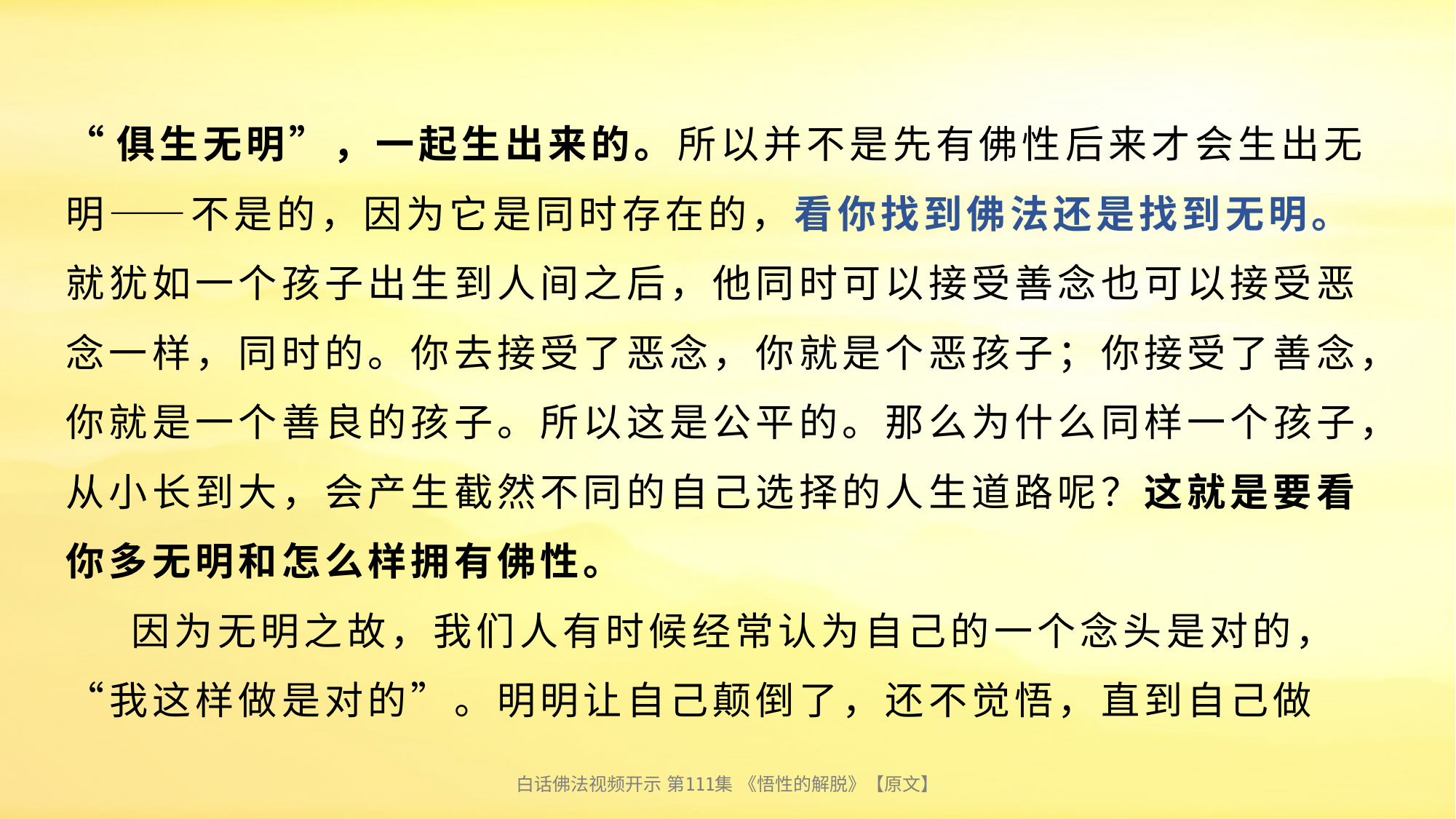

# “俱生无明”，一起生出来的。所以并不是先有佛性后来才会生出无明——不是的，因为它是同时存在的，看你找到佛法还是找到无明。就犹如一个孩子出生到人间之后，他同时可以接受善念也可以接受恶念一样，同时的。你去接受了恶念，你就是个恶孩子；你接受了善念，你就是一个善良的孩子。所以这是公平的。那么为什么同样一个孩子，从小长到大，会产生截然不同的自己选择的人生道路呢？这就是要看你多无明和怎么样拥有佛性。 因为无明之故，我们人有时候经常认为自己的一个念头是对的，“我这样做是对的”。明明让自己颠倒了，还不觉悟，直到自己做
白话佛法视频开示 第111集 《悟性的解脱》【原文】